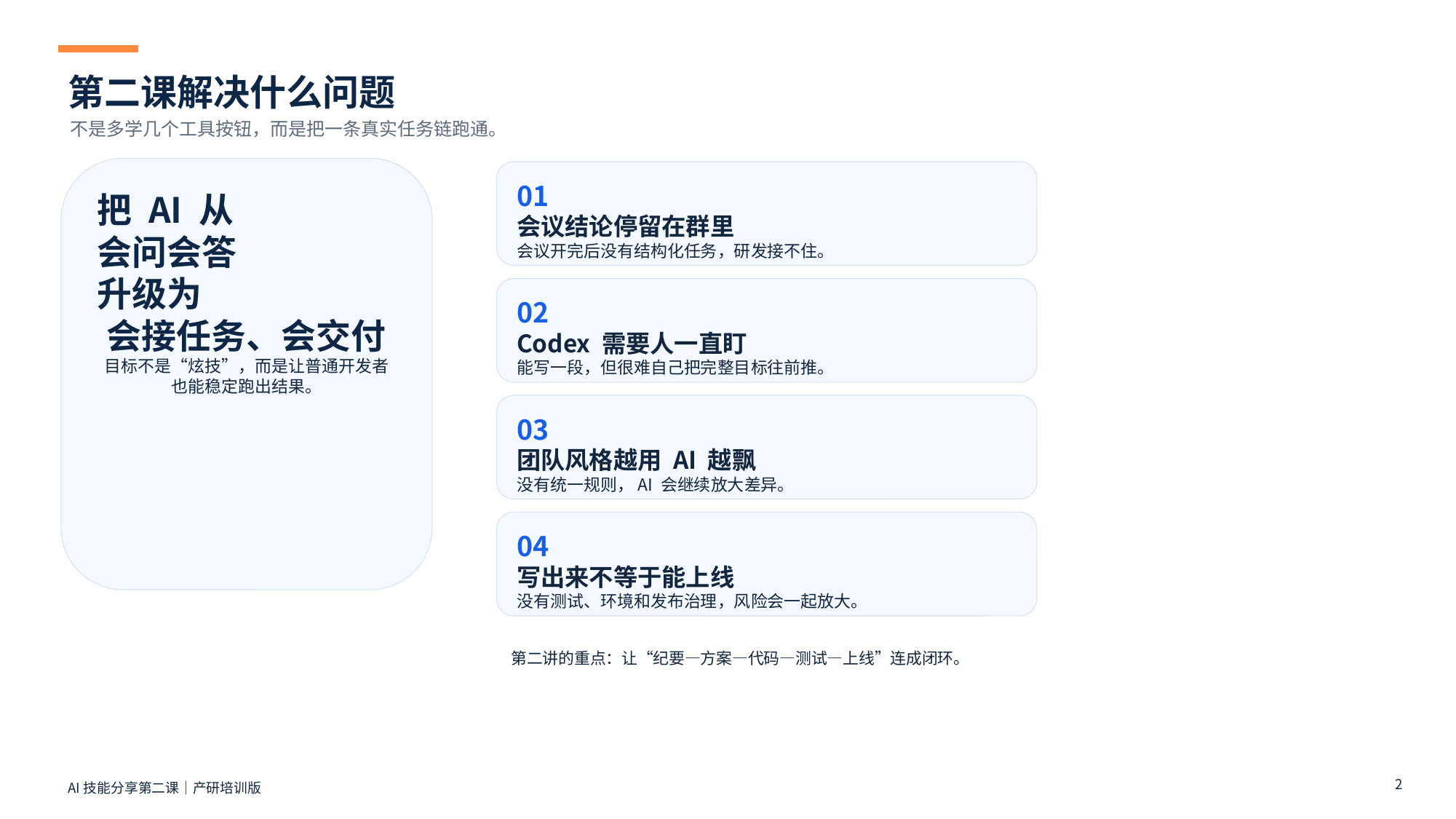

第二课解决什么问题
不是多学几个工具按钮，而是把一条真实任务链跑通。
把 AI 从
会问会答
升级为
会接任务、会交付
目标不是“炫技”，而是让普通开发者也能稳定跑出结果。
01
会议结论停留在群里
会议开完后没有结构化任务，研发接不住。
02
Codex 需要人一直盯
能写一段，但很难自己把完整目标往前推。
03
团队风格越用 AI 越飘
没有统一规则，AI 会继续放大差异。
04
写出来不等于能上线
没有测试、环境和发布治理，风险会一起放大。
第二讲的重点：让“纪要—方案—代码—测试—上线”连成闭环。
2
AI技能分享第二课｜产研培训版